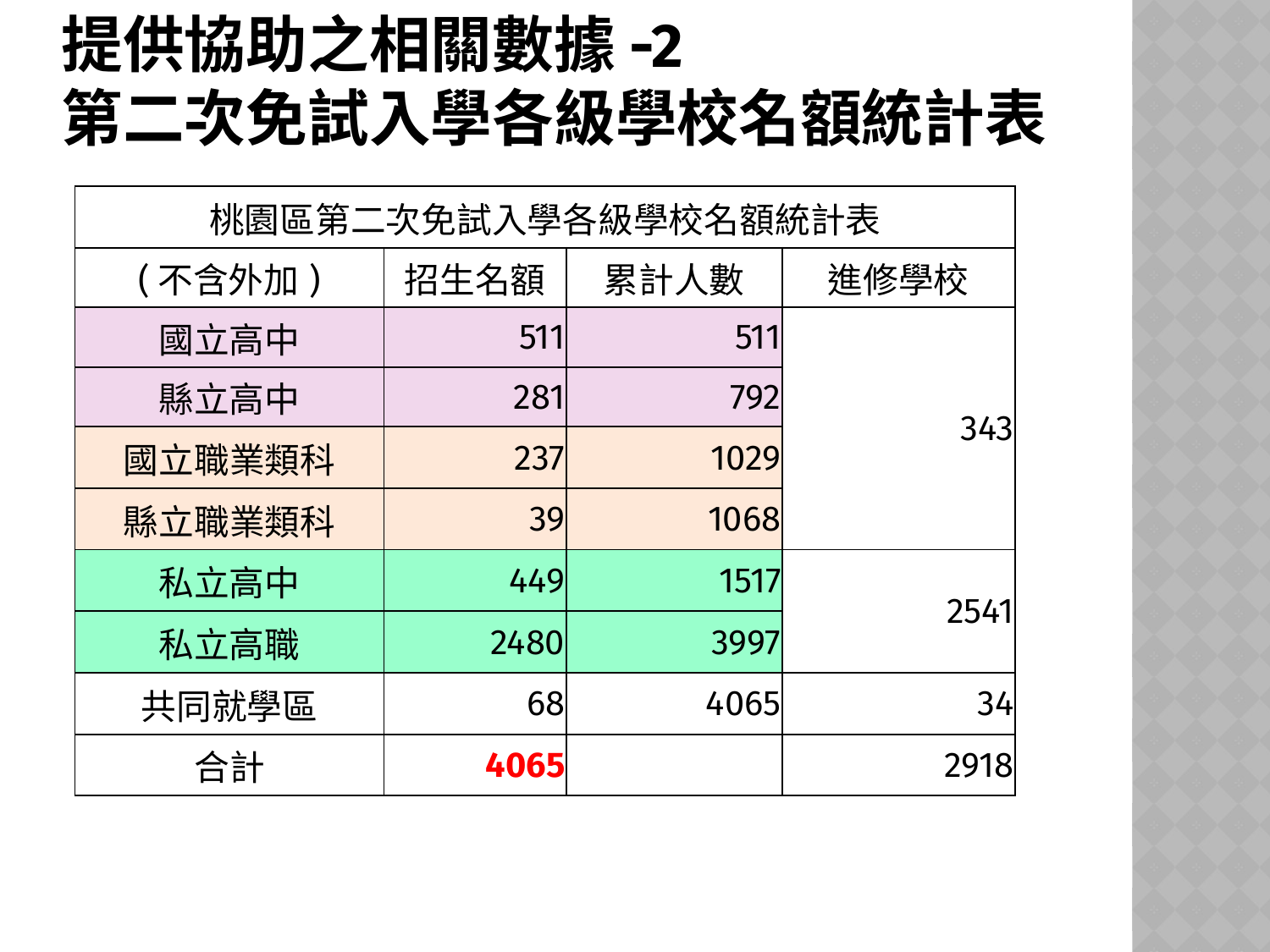

# 提供協助之相關數據-2 第二次免試入學各級學校名額統計表
| 桃園區第二次免試入學各級學校名額統計表 |  |  |  |
| --- | --- | --- | --- |
| (不含外加) | 招生名額 | 累計人數 | 進修學校 |
| 國立高中 | 511 | 511 | 343 |
| 縣立高中 | 281 | 792 |  |
| 國立職業類科 | 237 | 1029 |  |
| 縣立職業類科 | 39 | 1068 |  |
| 私立高中 | 449 | 1517 | 2541 |
| 私立高職 | 2480 | 3997 |  |
| 共同就學區 | 68 | 4065 | 34 |
| 合計 | 4065 |  | 2918 |